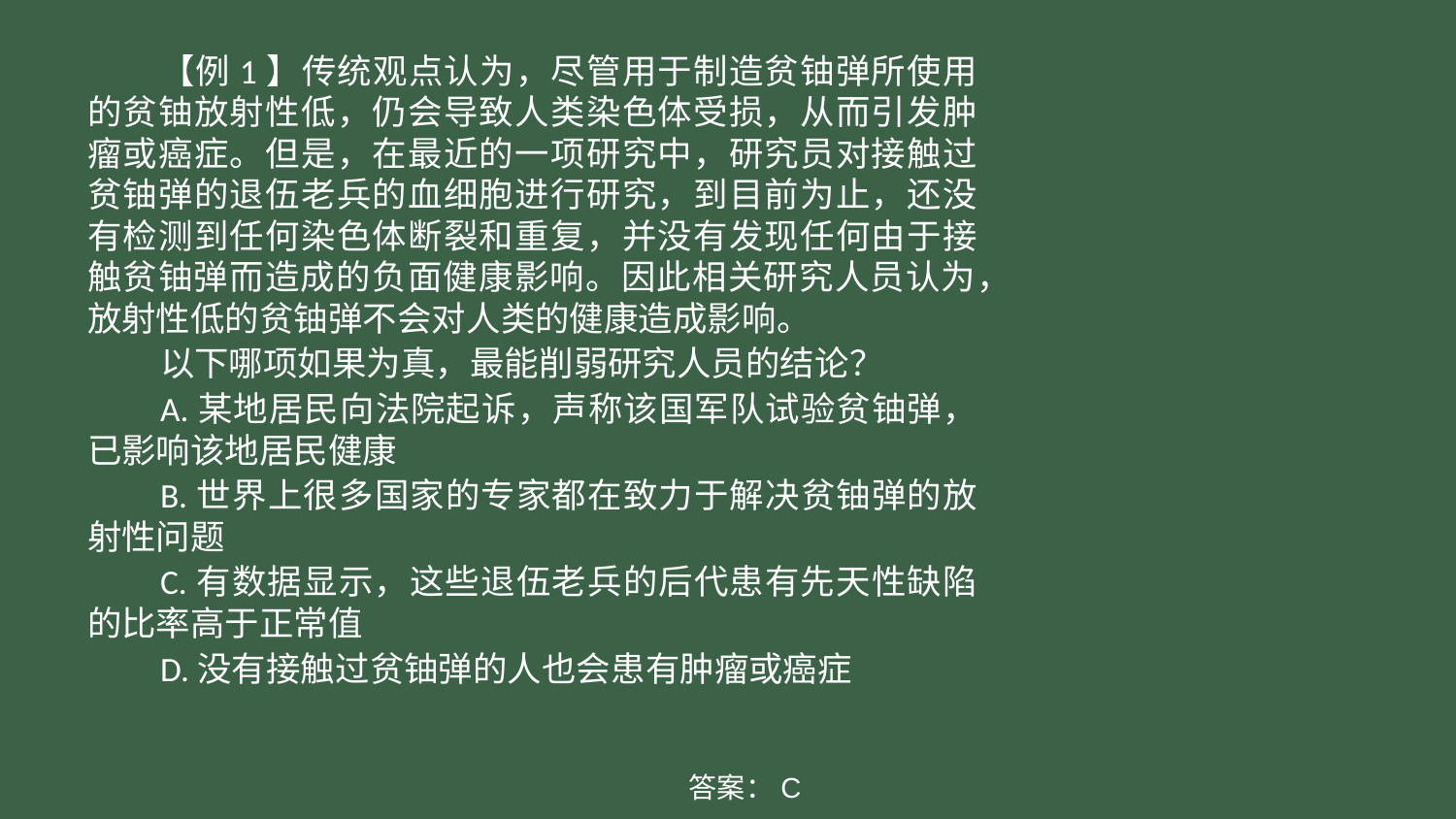

【例1】传统观点认为，尽管用于制造贫铀弹所使用的贫铀放射性低，仍会导致人类染色体受损，从而引发肿瘤或癌症。但是，在最近的一项研究中，研究员对接触过贫铀弹的退伍老兵的血细胞进行研究，到目前为止，还没有检测到任何染色体断裂和重复，并没有发现任何由于接触贫铀弹而造成的负面健康影响。因此相关研究人员认为，放射性低的贫铀弹不会对人类的健康造成影响。
以下哪项如果为真，最能削弱研究人员的结论？
A.某地居民向法院起诉，声称该国军队试验贫铀弹，已影响该地居民健康
B.世界上很多国家的专家都在致力于解决贫铀弹的放射性问题
C.有数据显示，这些退伍老兵的后代患有先天性缺陷的比率高于正常值
D.没有接触过贫铀弹的人也会患有肿瘤或癌症

答案：C